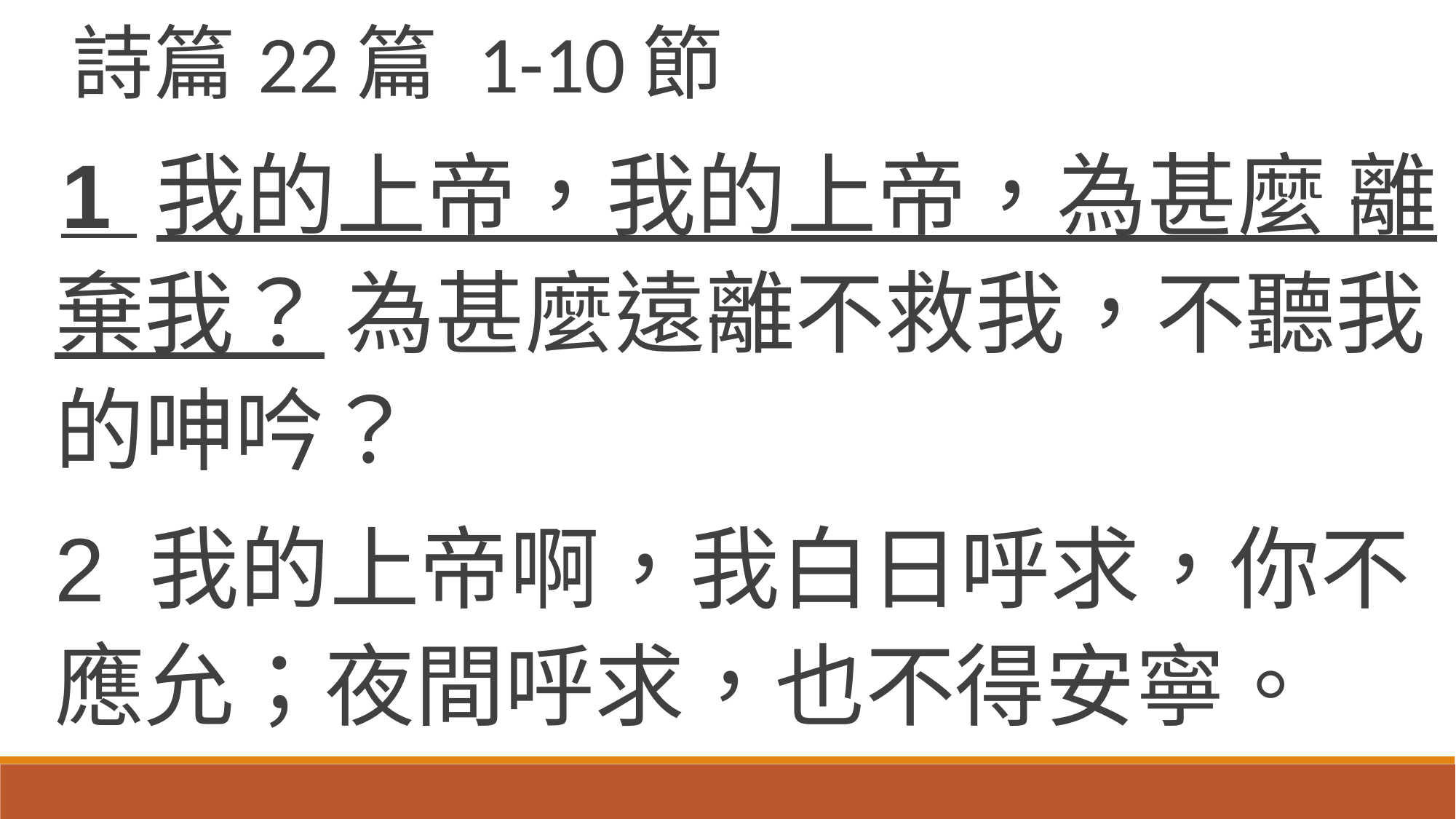

詩篇22篇 1-10節
 1 我的上帝，我的上帝，為甚麼 離棄我？ 為甚麼遠離不救我，不聽我的呻吟？
2 我的上帝啊，我白日呼求，你不應允；夜間呼求，也不得安寧。